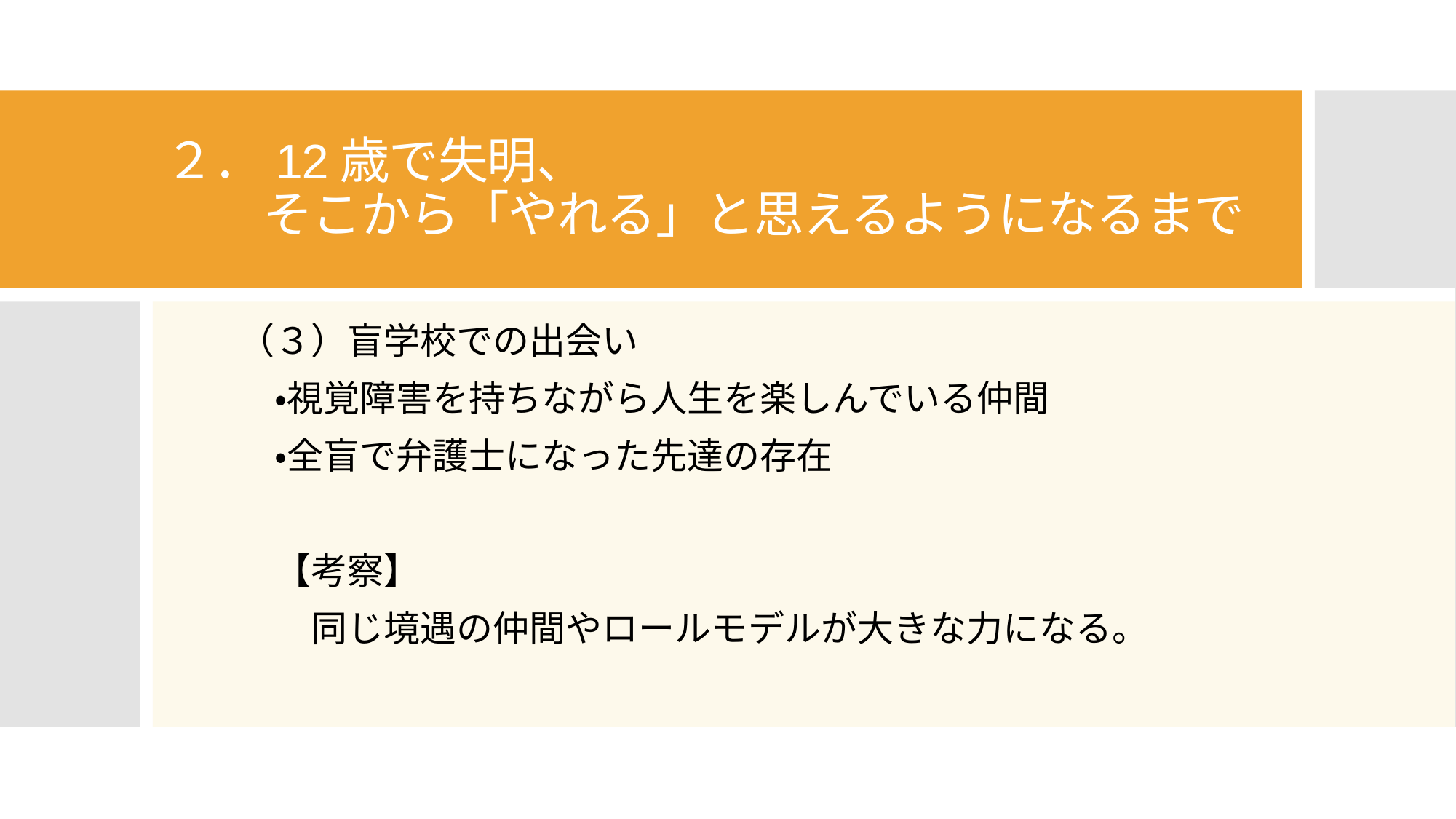

# ２．12歳で失明、 　　そこから「やれる」と思えるようになるまで

　（３）盲学校での出会い
　　・視覚障害を持ちながら人生を楽しんでいる仲間
　　・全盲で弁護士になった先達の存在

　　【考察】
　　　同じ境遇の仲間やロールモデルが大きな力になる。